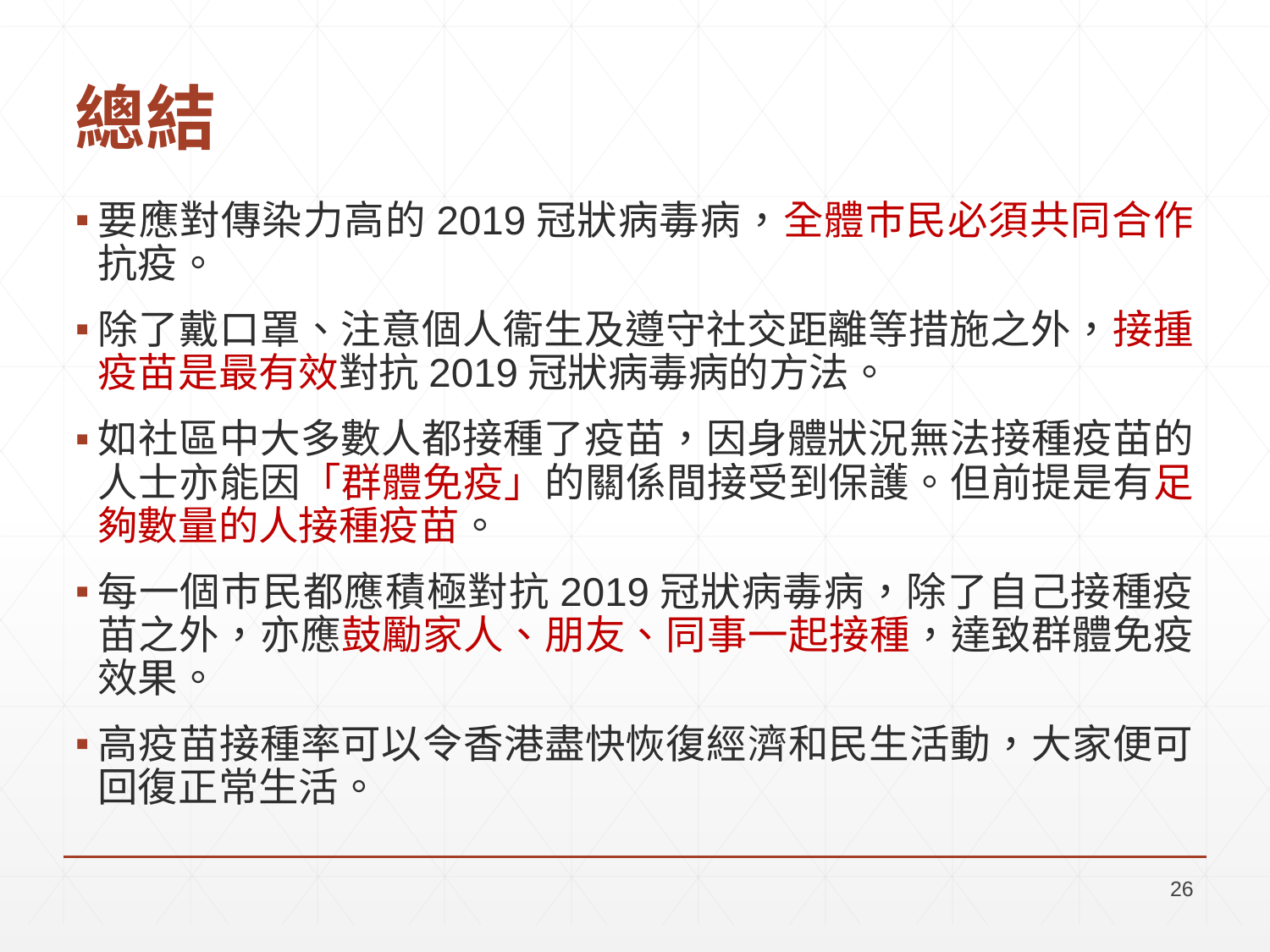

# 總結
要應對傳染力高的2019冠狀病毒病，全體巿民必須共同合作抗疫。
除了戴口罩、注意個人衞生及遵守社交距離等措施之外，接揰疫苗是最有效對抗2019冠狀病毒病的方法。
如社區中大多數人都接種了疫苗，因身體狀況無法接種疫苗的人士亦能因「群體免疫」的關係間接受到保護。但前提是有足夠數量的人接種疫苗。
每一個巿民都應積極對抗2019冠狀病毒病，除了自己接種疫苗之外，亦應鼓勵家人、朋友、同事一起接種，達致群體免疫效果。
高疫苗接種率可以令香港盡快恢復經濟和民生活動，大家便可回復正常生活。
26